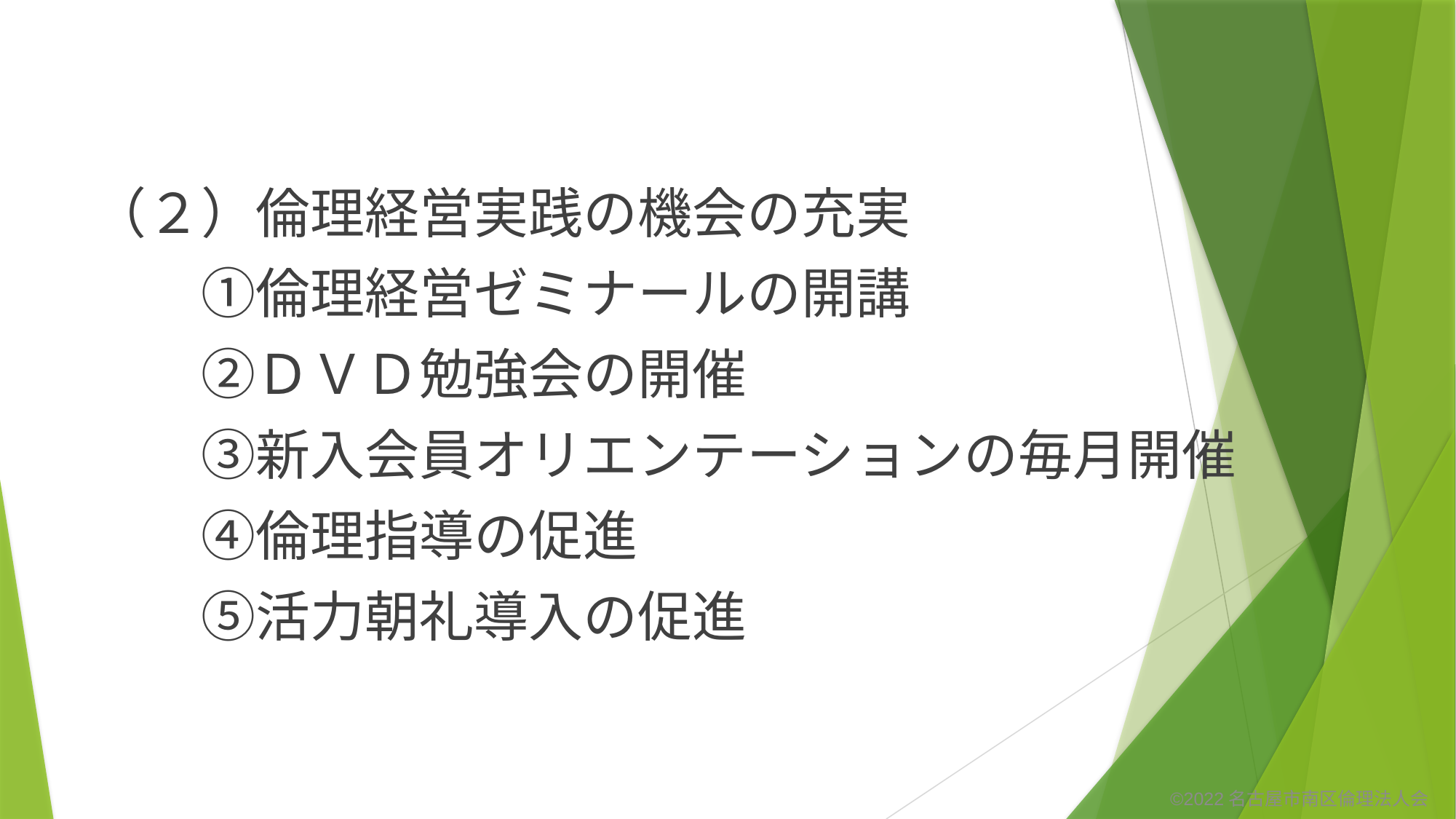

（２）倫理経営実践の機会の充実
　　①倫理経営ゼミナールの開講
　　②ＤＶＤ勉強会の開催
　　③新入会員オリエンテーションの毎月開催
　　④倫理指導の促進
　　⑤活力朝礼導入の促進
©2022名古屋市南区倫理法人会